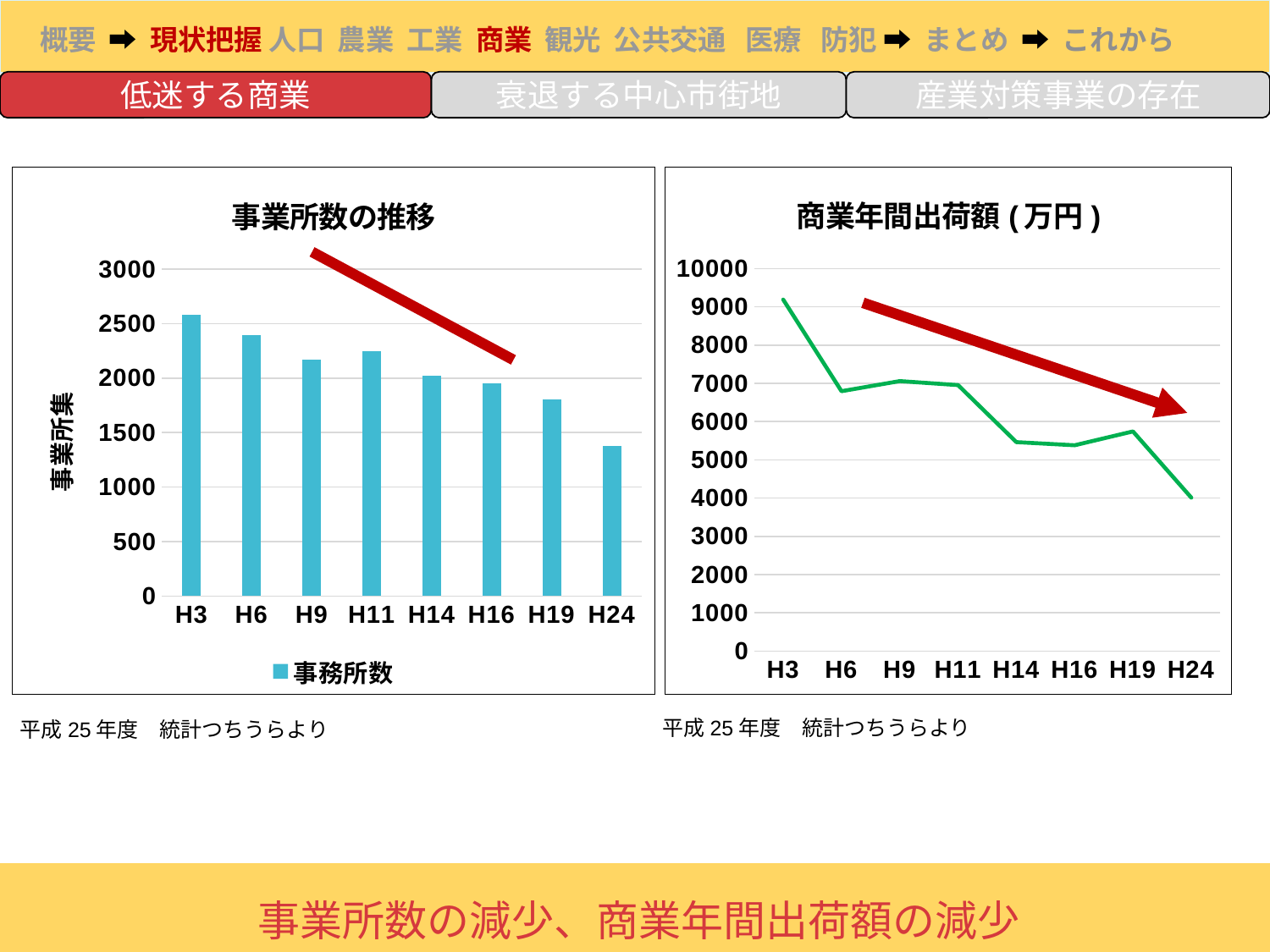

低迷する商業
衰退する中心市街地
産業対策事業の存在

### Chart: 商業年間出荷額(万円)

| Category | 出荷額(万円) |
|---|---|
| H3 | 9190.0 |
| H6 | 6795.0 |
| H9 | 7059.0 |
| H11 | 6955.0 |
| H14 | 5463.0 |
| H16 | 5381.0 |
| H19 | 5743.0 |
| H24 | 4013.0 |

### Chart: 事業所数の推移

| Category | 事務所数 |
|---|---|
| H3 | 2580.0 |
| H6 | 2392.0 |
| H9 | 2169.0 |
| H11 | 2244.0 |
| H14 | 2022.0 |
| H16 | 1952.0 |
| H19 | 1802.0 |
| H24 | 1378.0 |
平成25年度　統計つちうらより
平成25年度　統計つちうらより
事業所数の減少、商業年間出荷額の減少